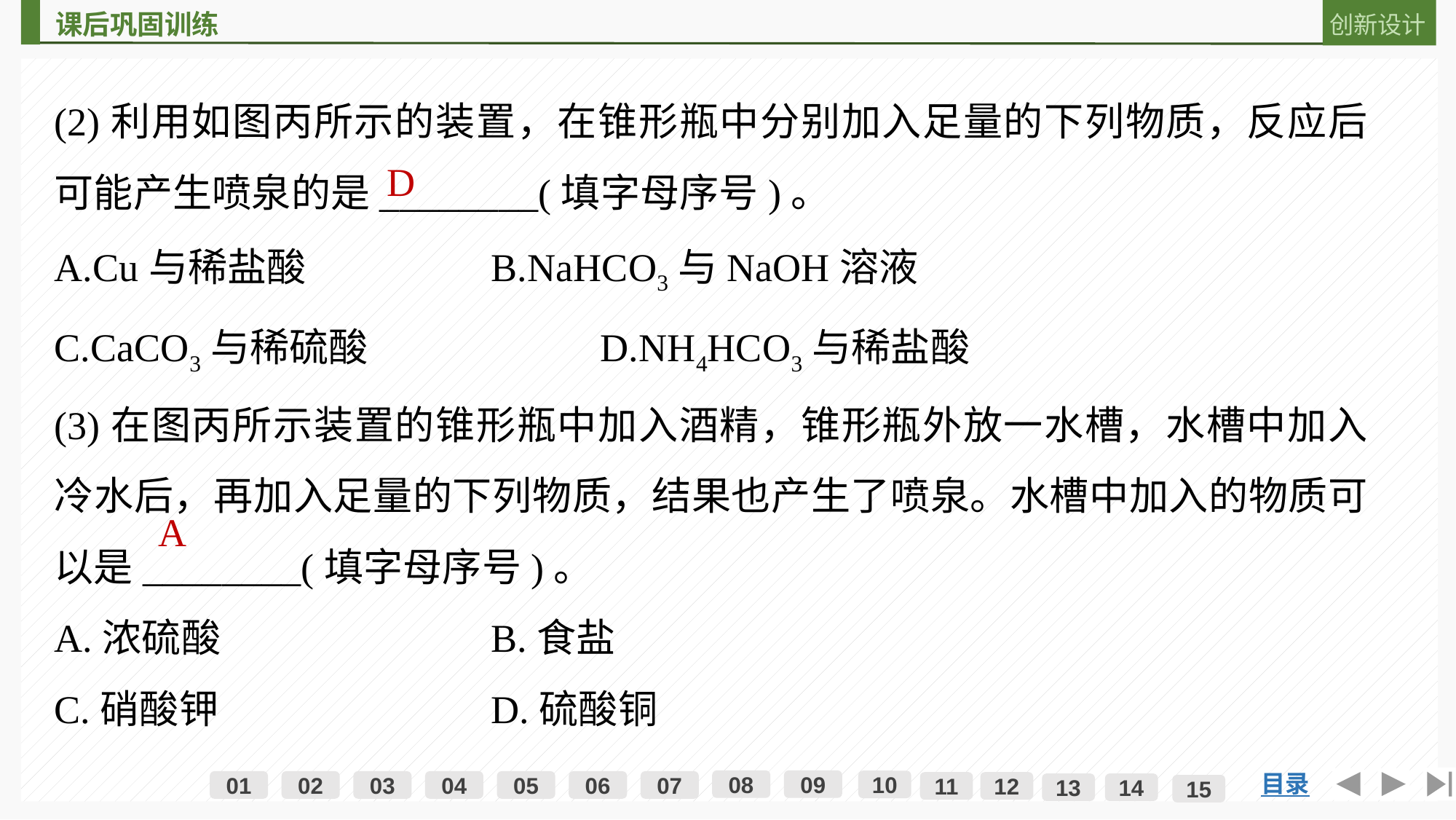

(2)利用如图丙所示的装置，在锥形瓶中分别加入足量的下列物质，反应后可能产生喷泉的是________(填字母序号)。
A.Cu与稀盐酸			B.NaHCO3与NaOH溶液
C.CaCO3与稀硫酸			D.NH4HCO3与稀盐酸
(3)在图丙所示装置的锥形瓶中加入酒精，锥形瓶外放一水槽，水槽中加入冷水后，再加入足量的下列物质，结果也产生了喷泉。水槽中加入的物质可以是________(填字母序号)。
A.浓硫酸 			B.食盐
C.硝酸钾 			D.硫酸铜
D
A